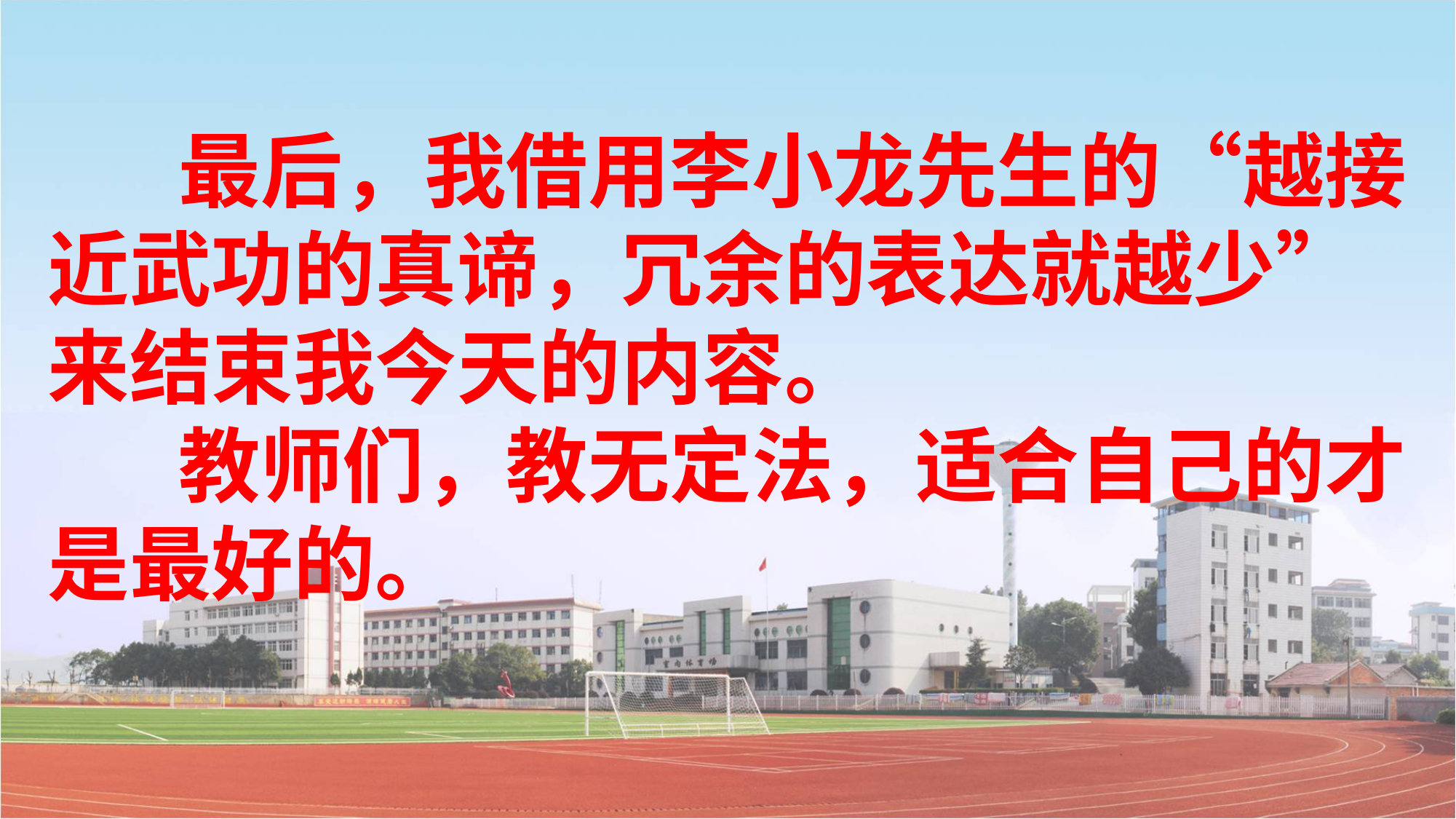

最后，我借用李小龙先生的“越接近武功的真谛，冗余的表达就越少”来结束我今天的内容。
      教师们，教无定法，适合自己的才是最好的。